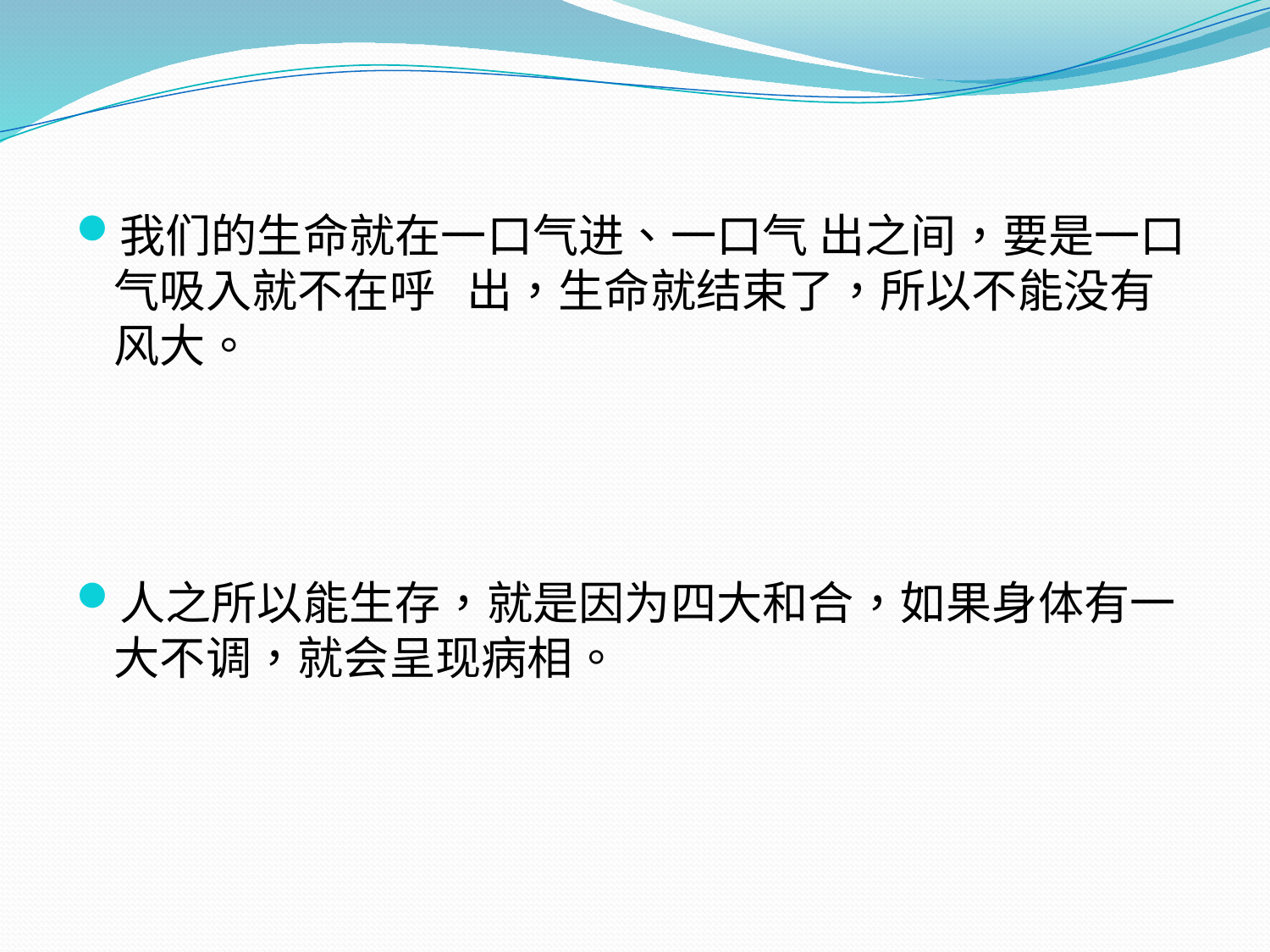

我们的生命就在一口气进、一口气 出之间，要是一口气吸入就不在呼   出，生命就结束了，所以不能没有  风大。

人之所以能生存，就是因为四大和合，如果身体有一大不调，就会呈现病相。